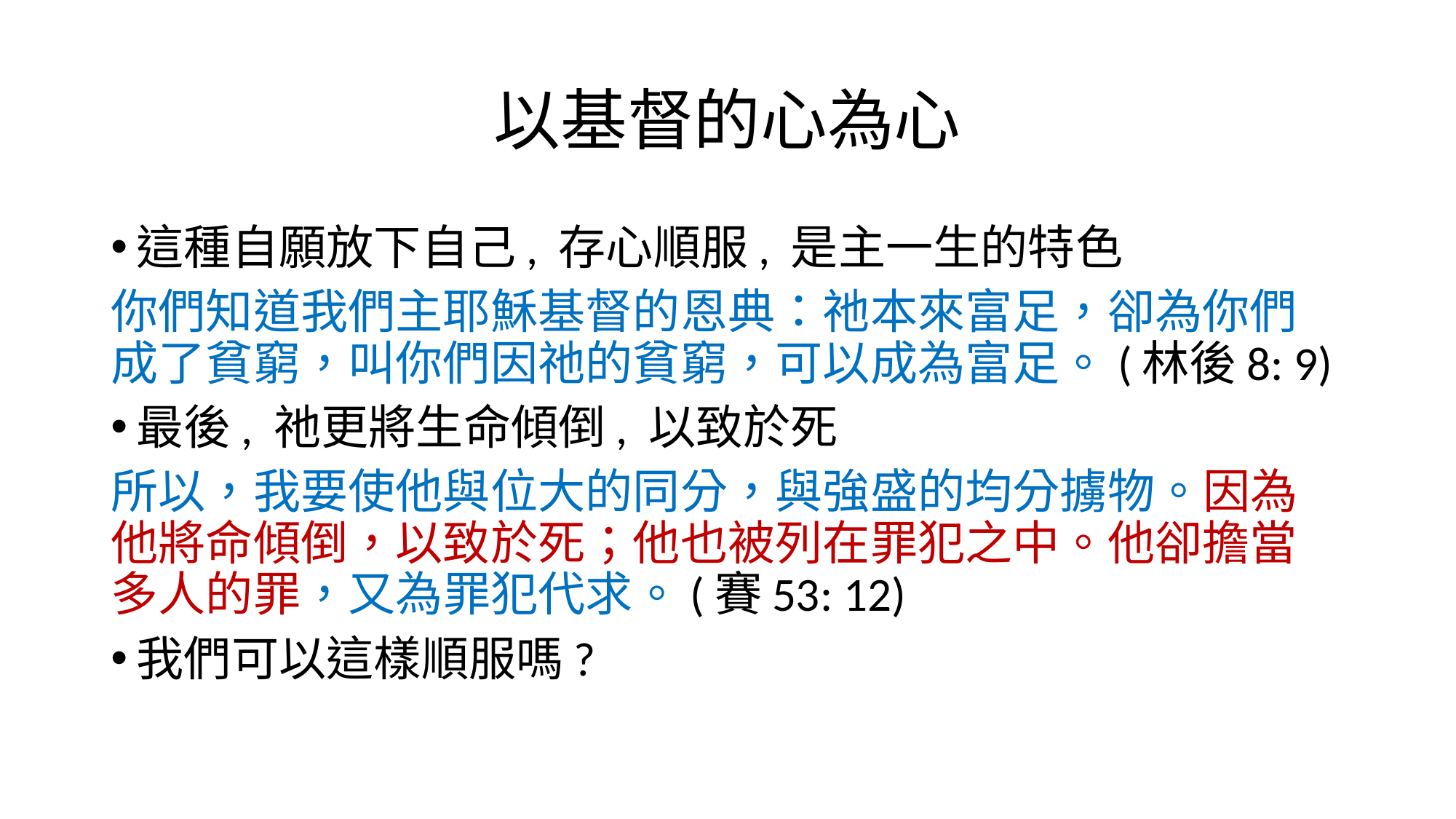

# 以基督的心為心
這種自願放下自己, 存心順服, 是主一生的特色
你們知道我們主耶穌基督的恩典：祂本來富足，卻為你們成了貧窮，叫你們因祂的貧窮，可以成為富足。(林後8: 9)
最後, 祂更將生命傾倒, 以致於死
所以，我要使他與位大的同分，與強盛的均分擄物。因為他將命傾倒，以致於死；他也被列在罪犯之中。他卻擔當多人的罪，又為罪犯代求。(賽53: 12)
我們可以這樣順服嗎?